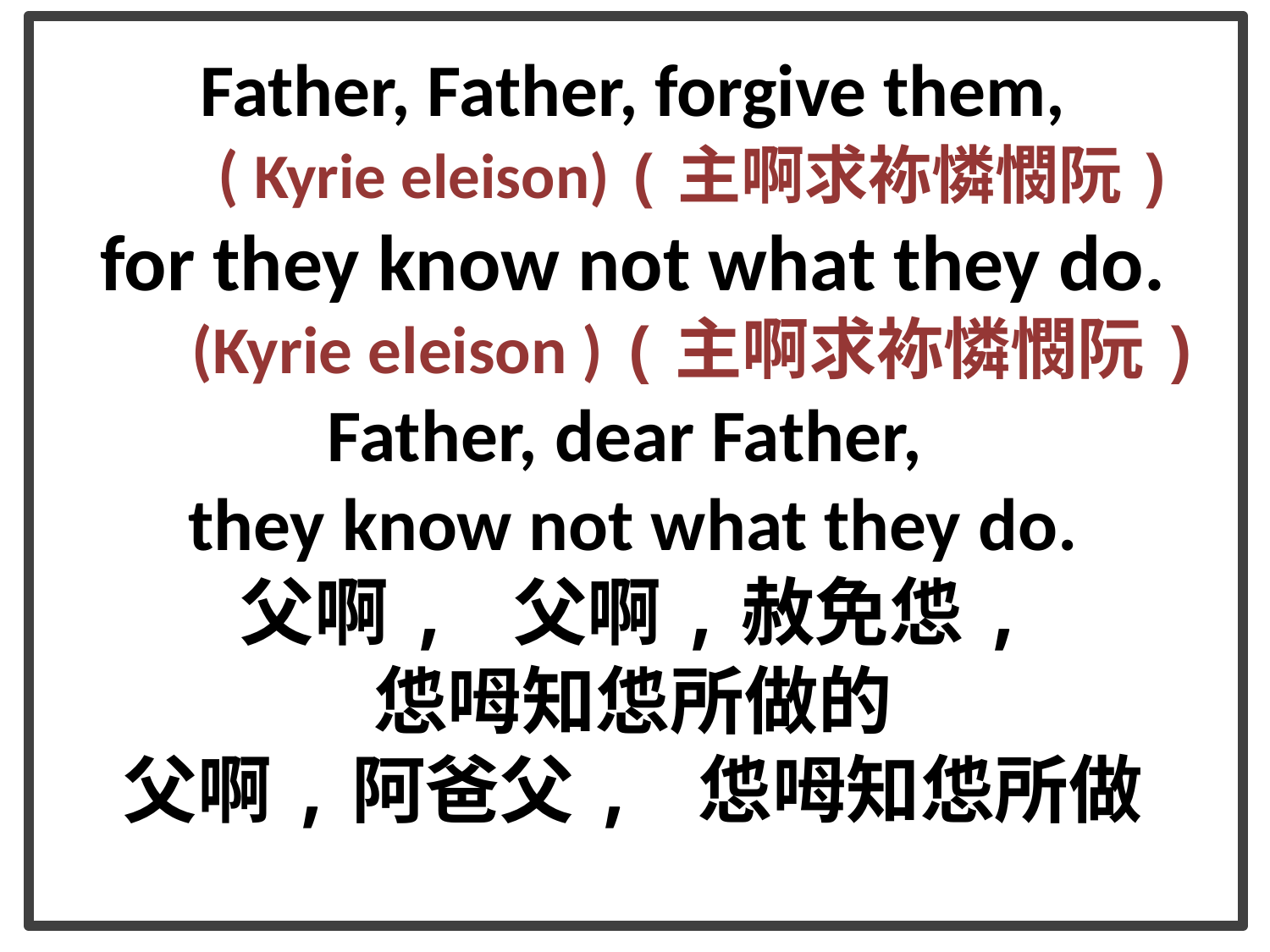

Father, Father, forgive them,
 	( Kyrie eleison) (主啊求袮憐憫阮)
for they know not what they do.
	(Kyrie eleison ) (主啊求袮憐憫阮)
Father, dear Father,
they know not what they do.
父啊, 父啊,赦免怹,
怹呣知怹所做的
父啊,阿爸父, 怹呣知怹所做